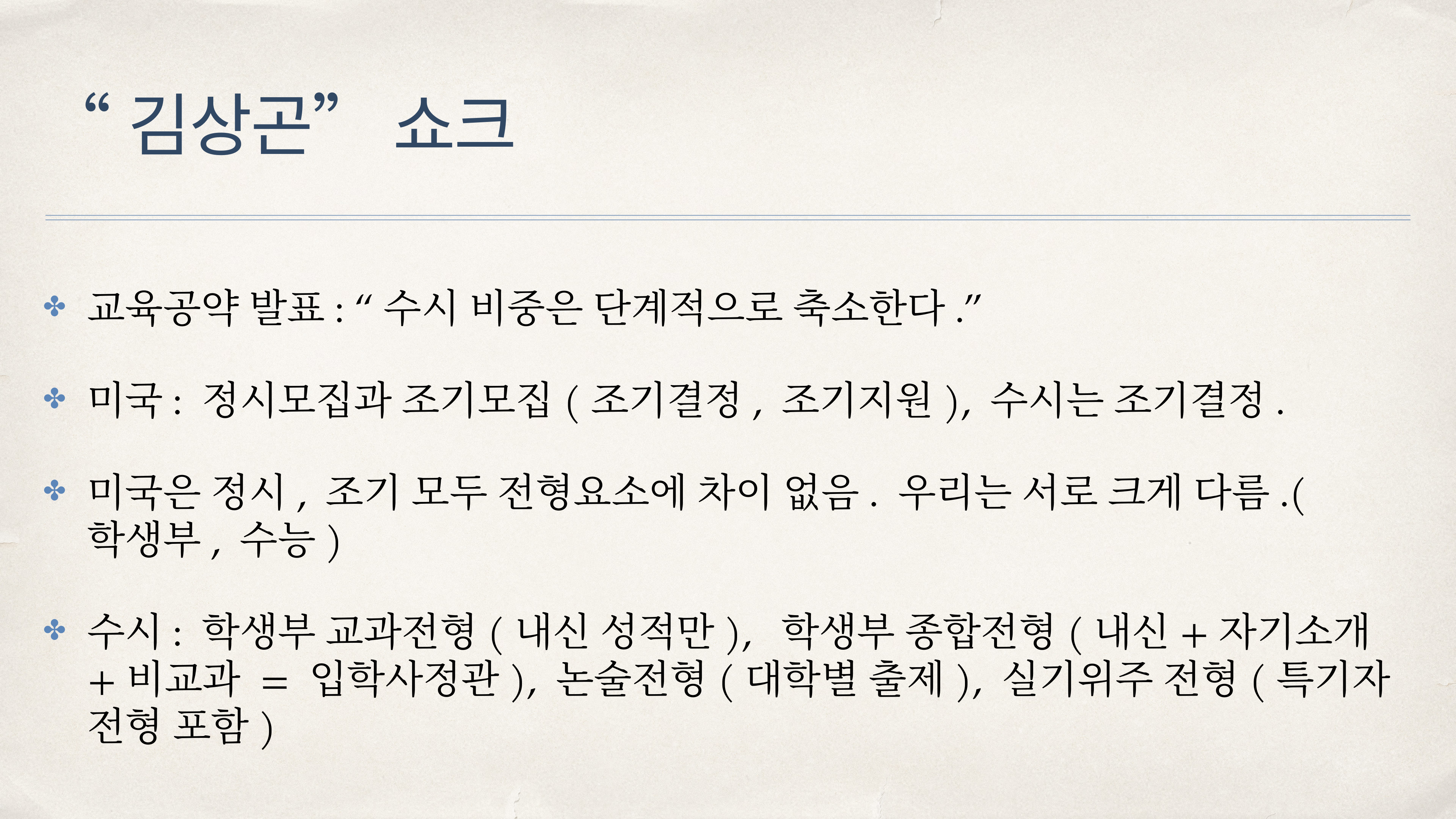

# “김상곤” 쇼크
교육공약 발표: “수시 비중은 단계적으로 축소한다.”
미국: 정시모집과 조기모집(조기결정, 조기지원), 수시는 조기결정.
미국은 정시, 조기 모두 전형요소에 차이 없음. 우리는 서로 크게 다름.(학생부, 수능)
수시: 학생부 교과전형(내신 성적만),  학생부 종합전형(내신+자기소개+비교과 = 입학사정관), 논술전형(대학별 출제), 실기위주 전형(특기자 전형 포함)